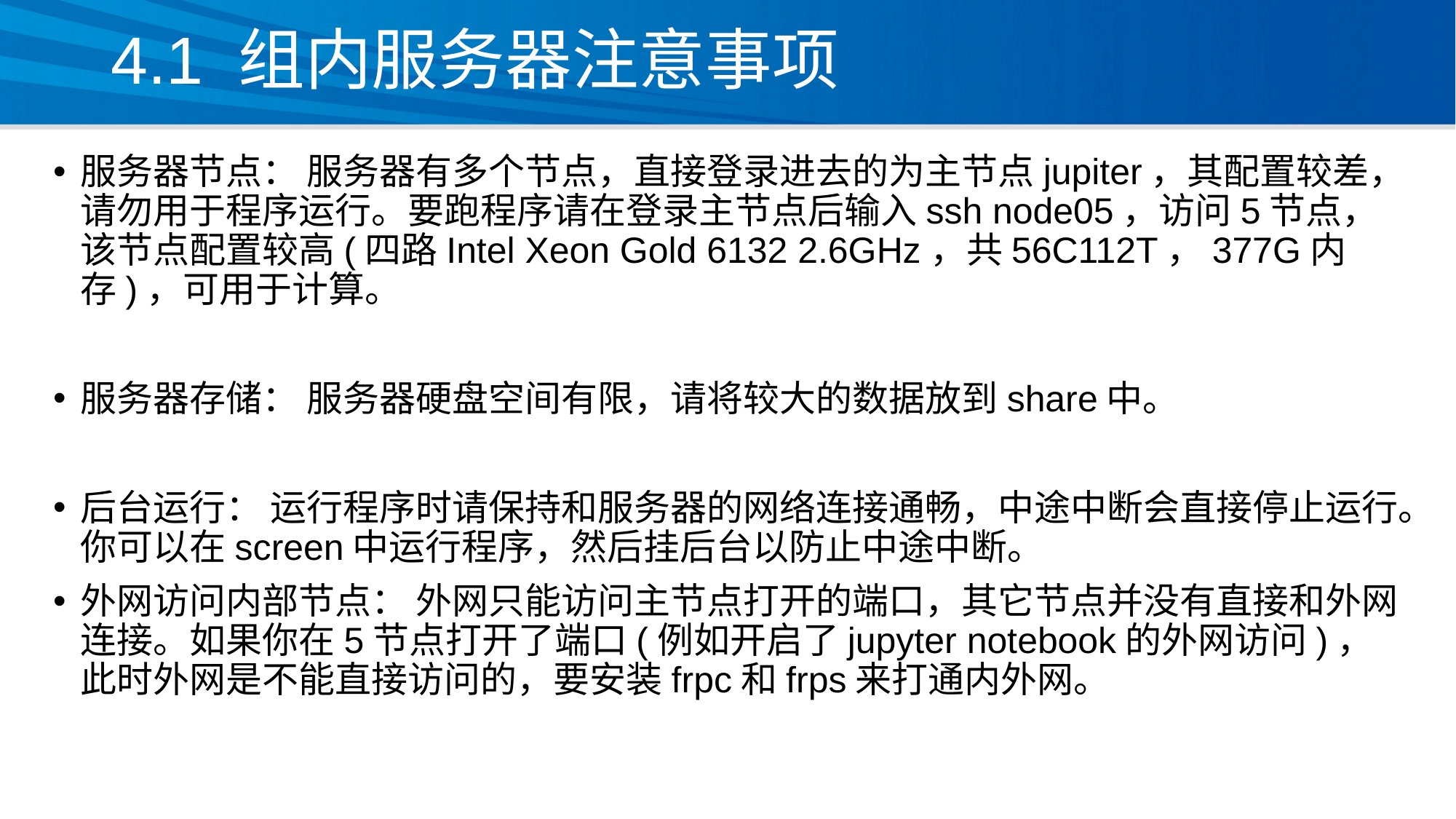

# 4.1 组内服务器注意事项
服务器节点： 服务器有多个节点，直接登录进去的为主节点jupiter，其配置较差，请勿用于程序运行。要跑程序请在登录主节点后输入ssh node05，访问5节点，该节点配置较高(四路Intel Xeon Gold 6132 2.6GHz，共56C112T，377G内存)，可用于计算。

服务器存储： 服务器硬盘空间有限，请将较大的数据放到share中。

后台运行： 运行程序时请保持和服务器的网络连接通畅，中途中断会直接停止运行。你可以在screen中运行程序，然后挂后台以防止中途中断。
外网访问内部节点： 外网只能访问主节点打开的端口，其它节点并没有直接和外网连接。如果你在5节点打开了端口(例如开启了jupyter notebook的外网访问)，此时外网是不能直接访问的，要安装frpc和frps来打通内外网。